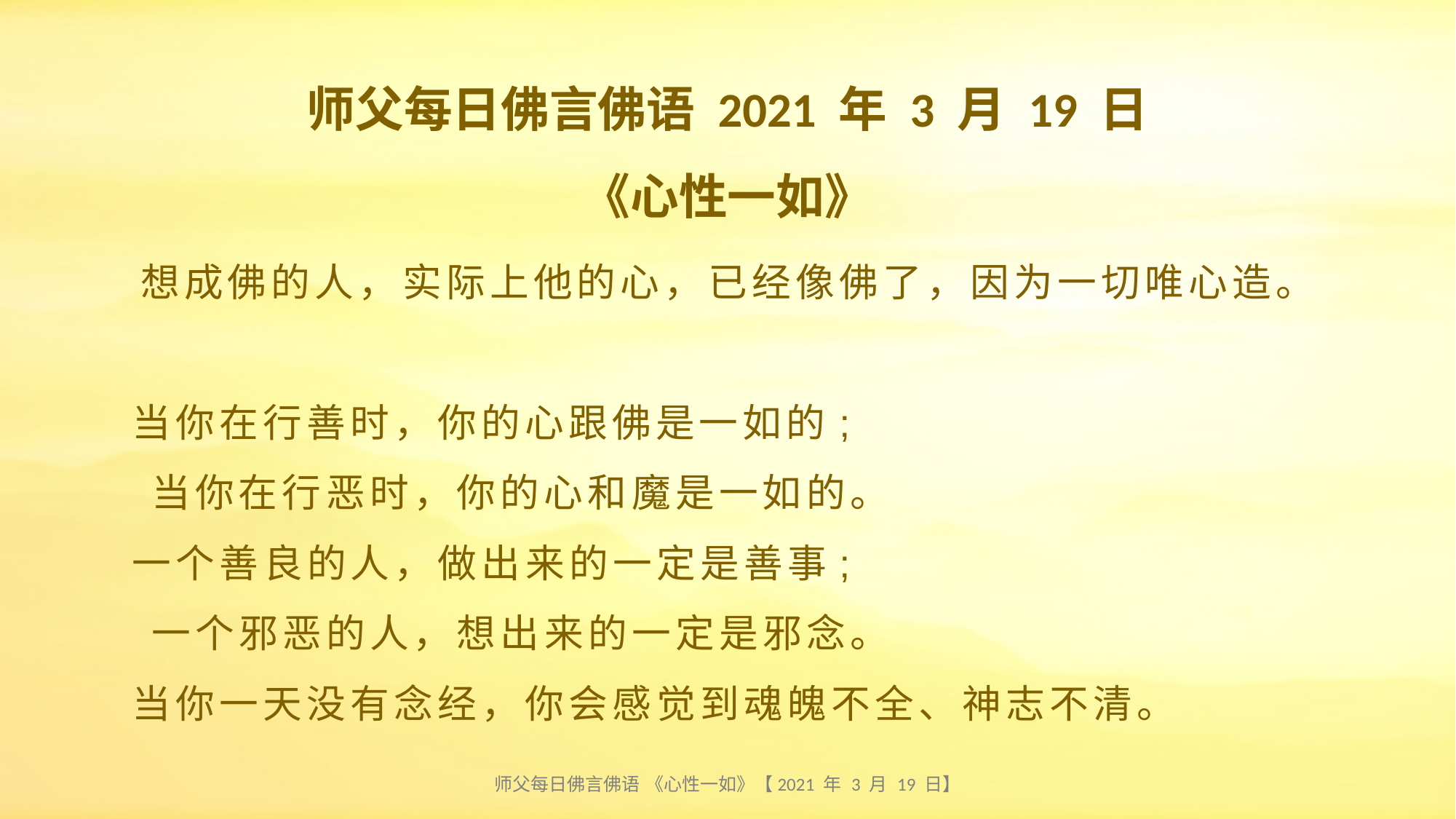

师父每日佛言佛语 2021 年 3 月 19 日
《心性一如》
# 想成佛的人，实际上他的心，已经像佛了，因为一切唯心造。 当你在行善时，你的心跟佛是一如的; 当你在行恶时，你的心和魔是一如的。 一个善良的人，做出来的一定是善事; 一个邪恶的人，想出来的一定是邪念。 当你一天没有念经，你会感觉到魂魄不全、神志不清。
师父每日佛言佛语 《心性一如》【2021 年 3 月 19 日】